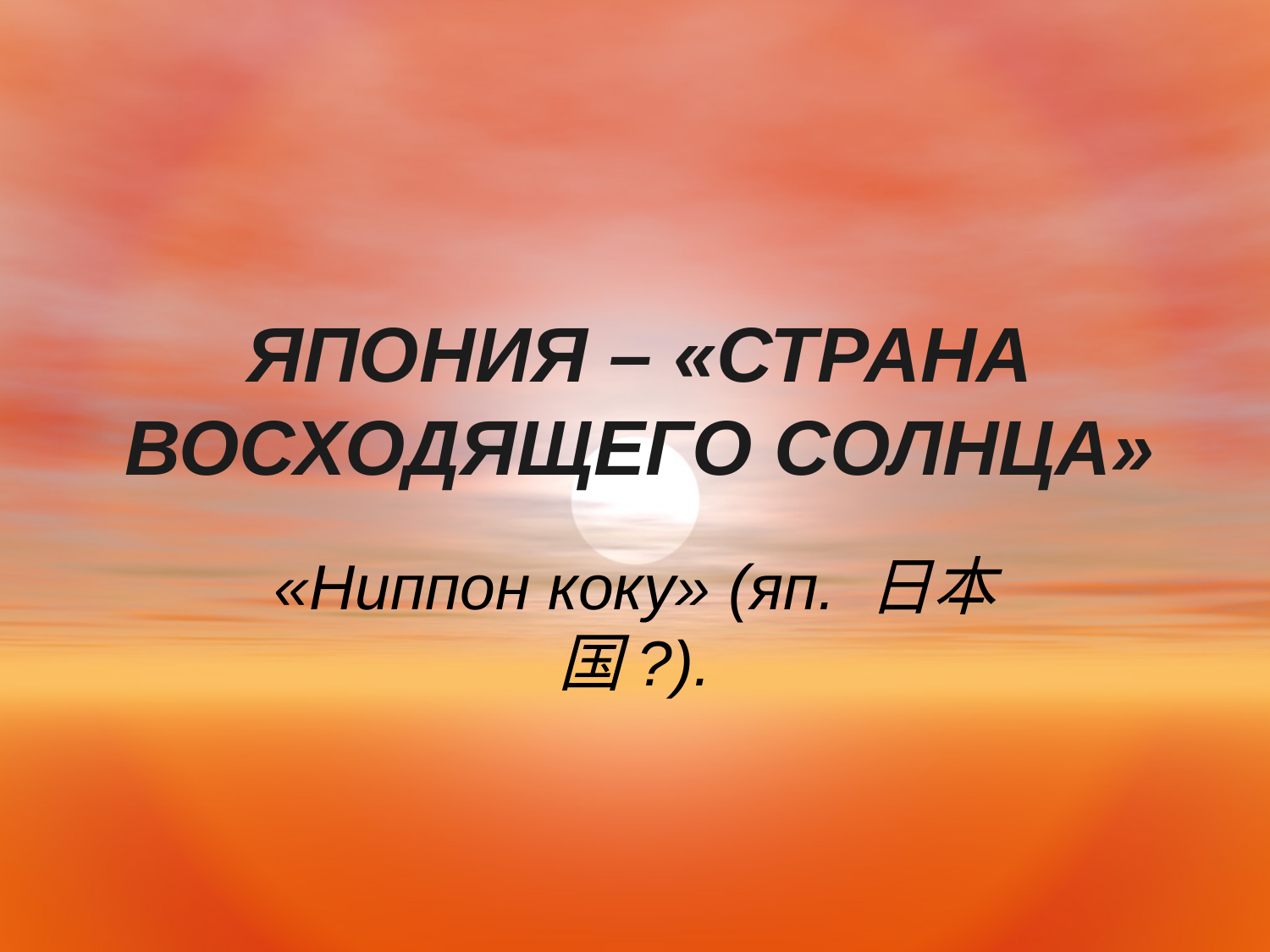

# ЯПОНИЯ – «СТРАНА ВОСХОДЯЩЕГО СОЛНЦА»
«Ниппон коку» (яп. 日本国?).